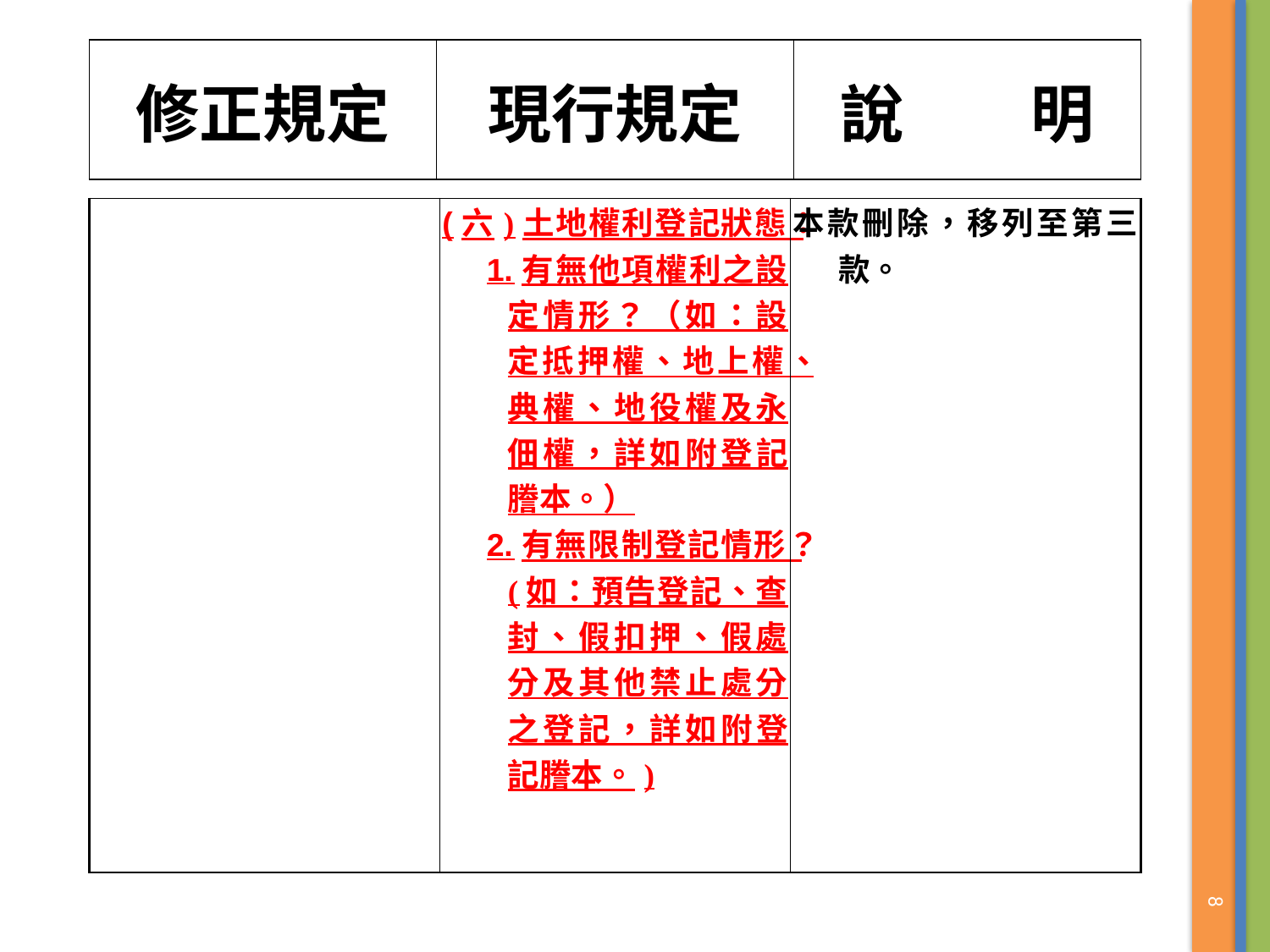

| 修正規定 | 現行規定 | 說　　明 |
| --- | --- | --- |
|  | (六)土地權利登記狀態： 1.有無他項權利之設定情形？（如：設定抵押權、地上權、典權、地役權及永佃權，詳如附登記謄本。） 2.有無限制登記情形？(如：預告登記、查封、假扣押、假處分及其他禁止處分之登記，詳如附登記謄本。) | 本款刪除，移列至第三款。 |
| --- | --- | --- |
8